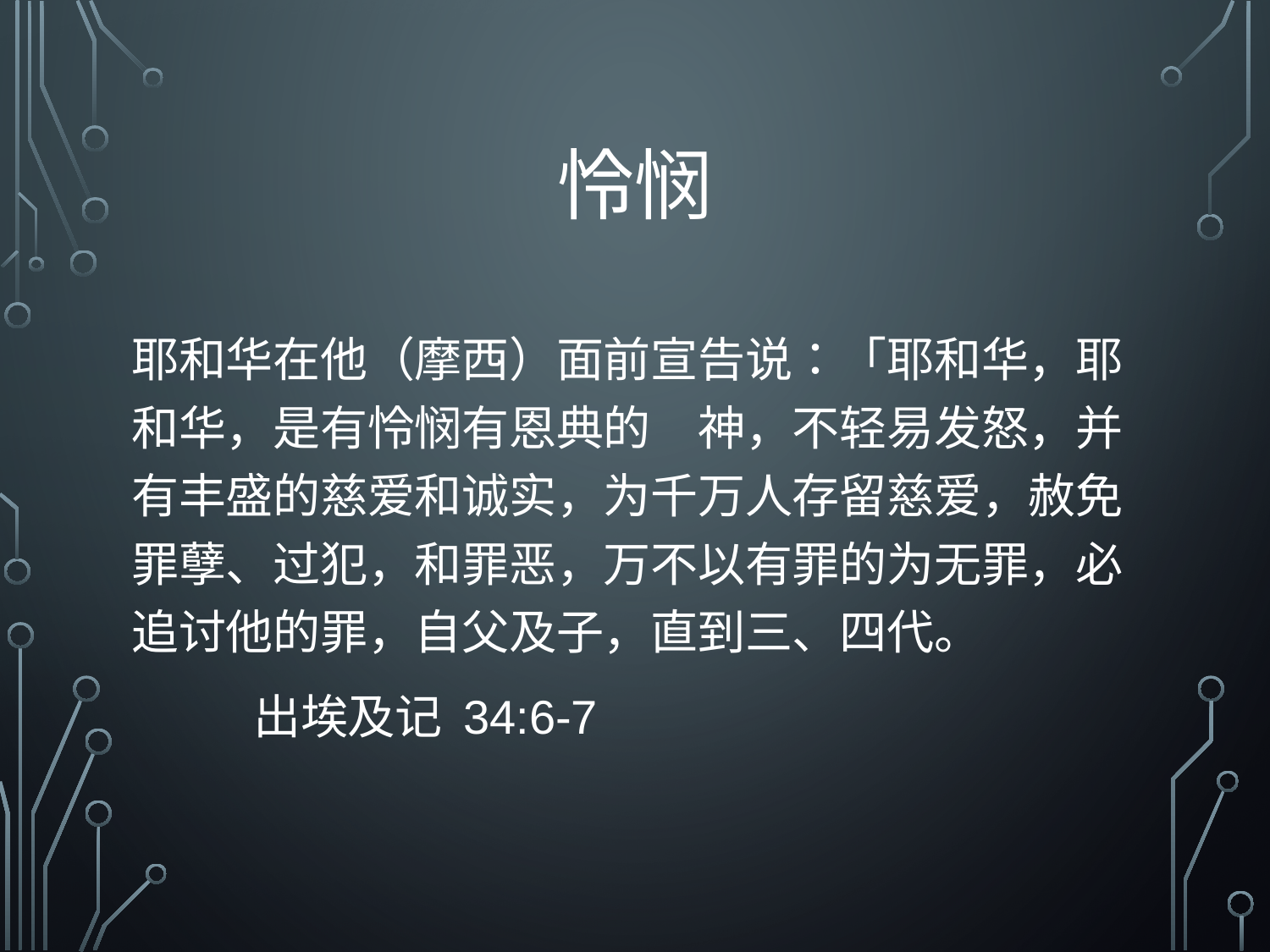

# 怜悯
耶和华在他（摩西）面前宣告说：「耶和华，耶和华，是有怜悯有恩典的　神，不轻易发怒，并有丰盛的慈爱和诚实，为千万人存留慈爱，赦免罪孽、过犯，和罪恶，万不以有罪的为无罪，必追讨他的罪，自父及子，直到三、四代。
					出埃及记 34:6-7